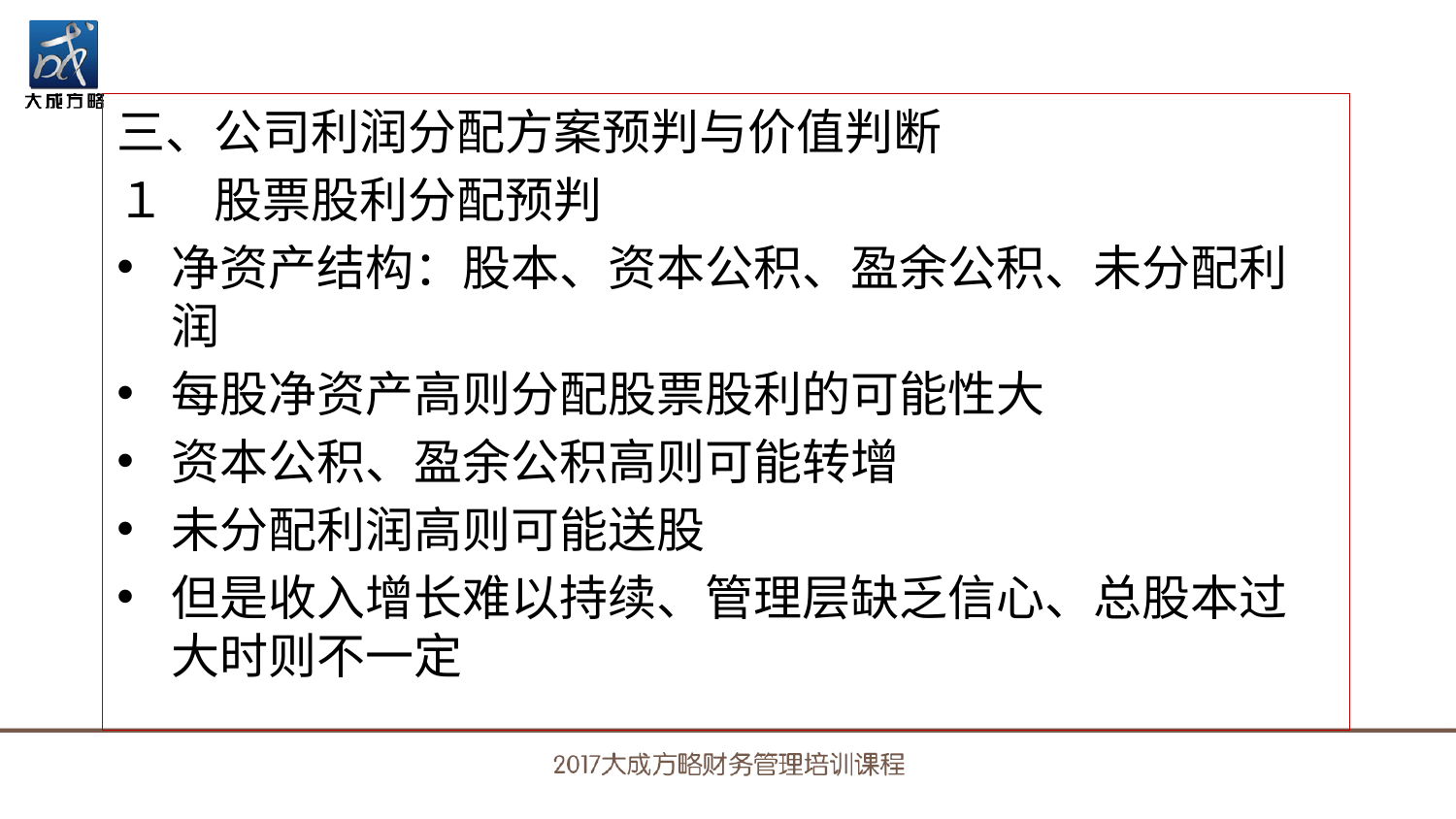

三、公司利润分配方案预判与价值判断
１　股票股利分配预判
净资产结构：股本、资本公积、盈余公积、未分配利润
每股净资产高则分配股票股利的可能性大
资本公积、盈余公积高则可能转增
未分配利润高则可能送股
但是收入增长难以持续、管理层缺乏信心、总股本过大时则不一定